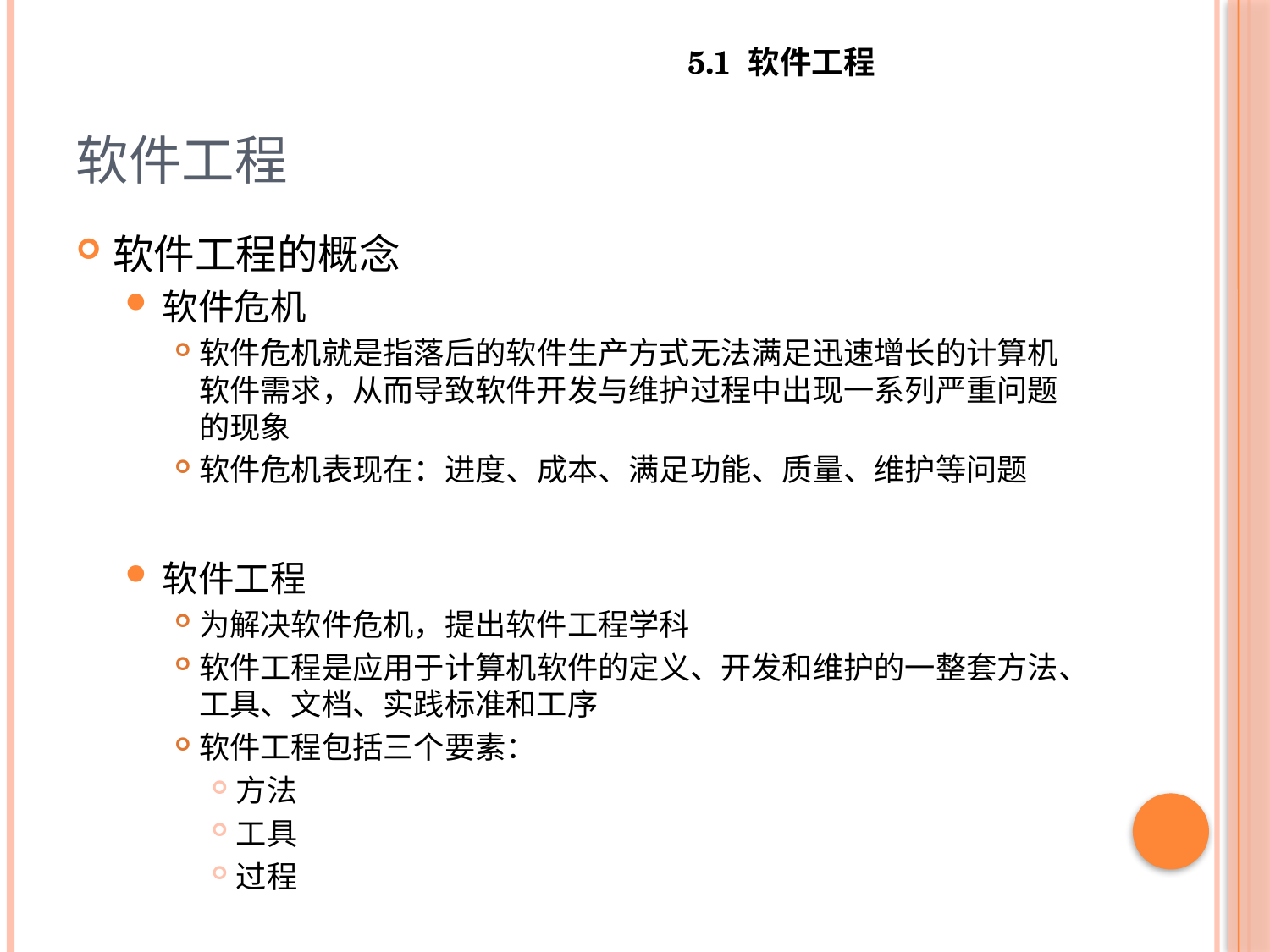

5.1 软件工程
# 软件工程
软件工程的概念
软件危机
软件危机就是指落后的软件生产方式无法满足迅速增长的计算机软件需求，从而导致软件开发与维护过程中出现一系列严重问题的现象
软件危机表现在：进度、成本、满足功能、质量、维护等问题

软件工程
为解决软件危机，提出软件工程学科
软件工程是应用于计算机软件的定义、开发和维护的一整套方法、工具、文档、实践标准和工序
软件工程包括三个要素：
方法
工具
过程